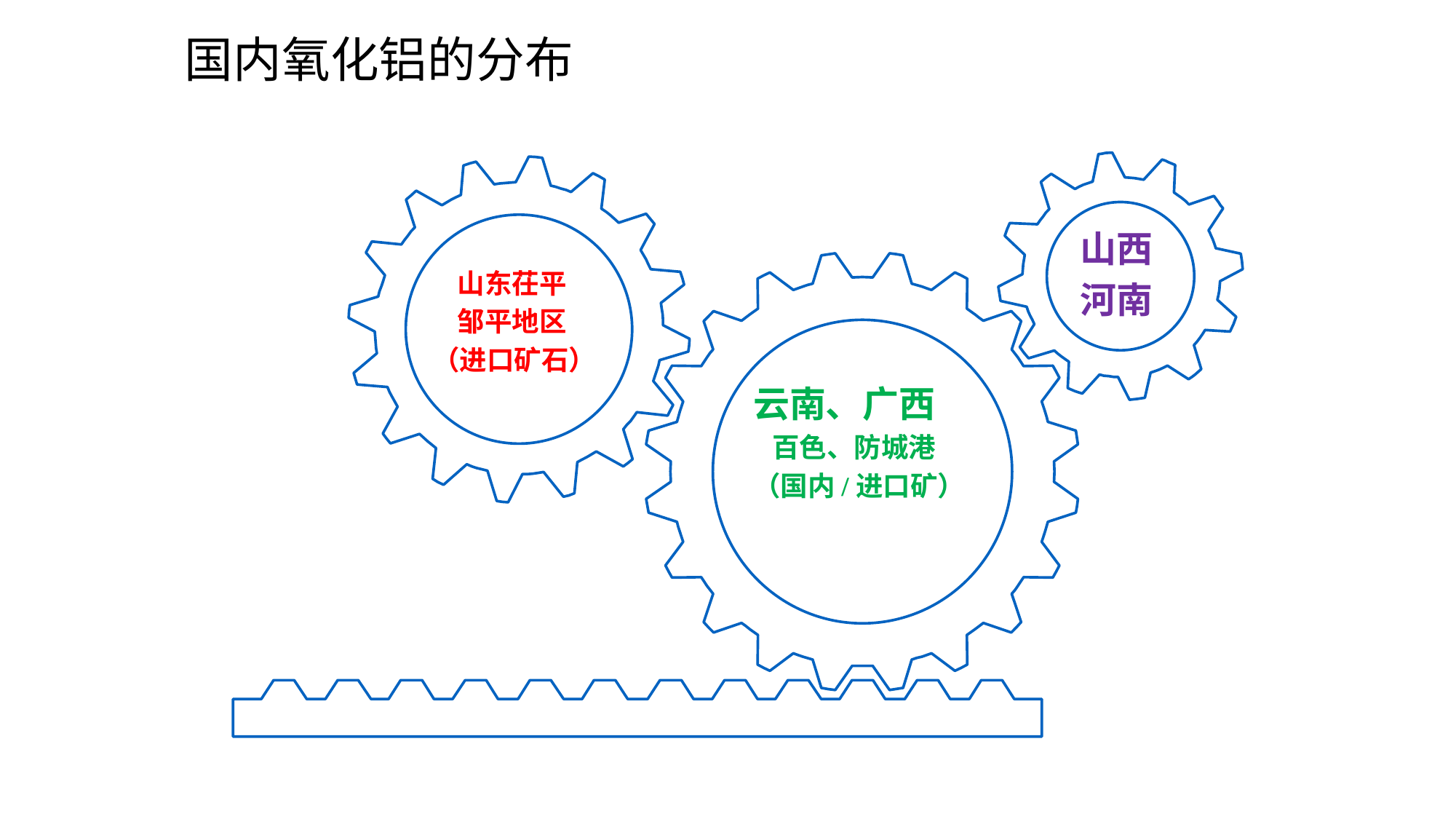

# 国内氧化铝的分布

山西
河南
   山东茌平
   邹平地区
（进口矿石）
云南、广西
  百色、防城港
（国内/进口矿）